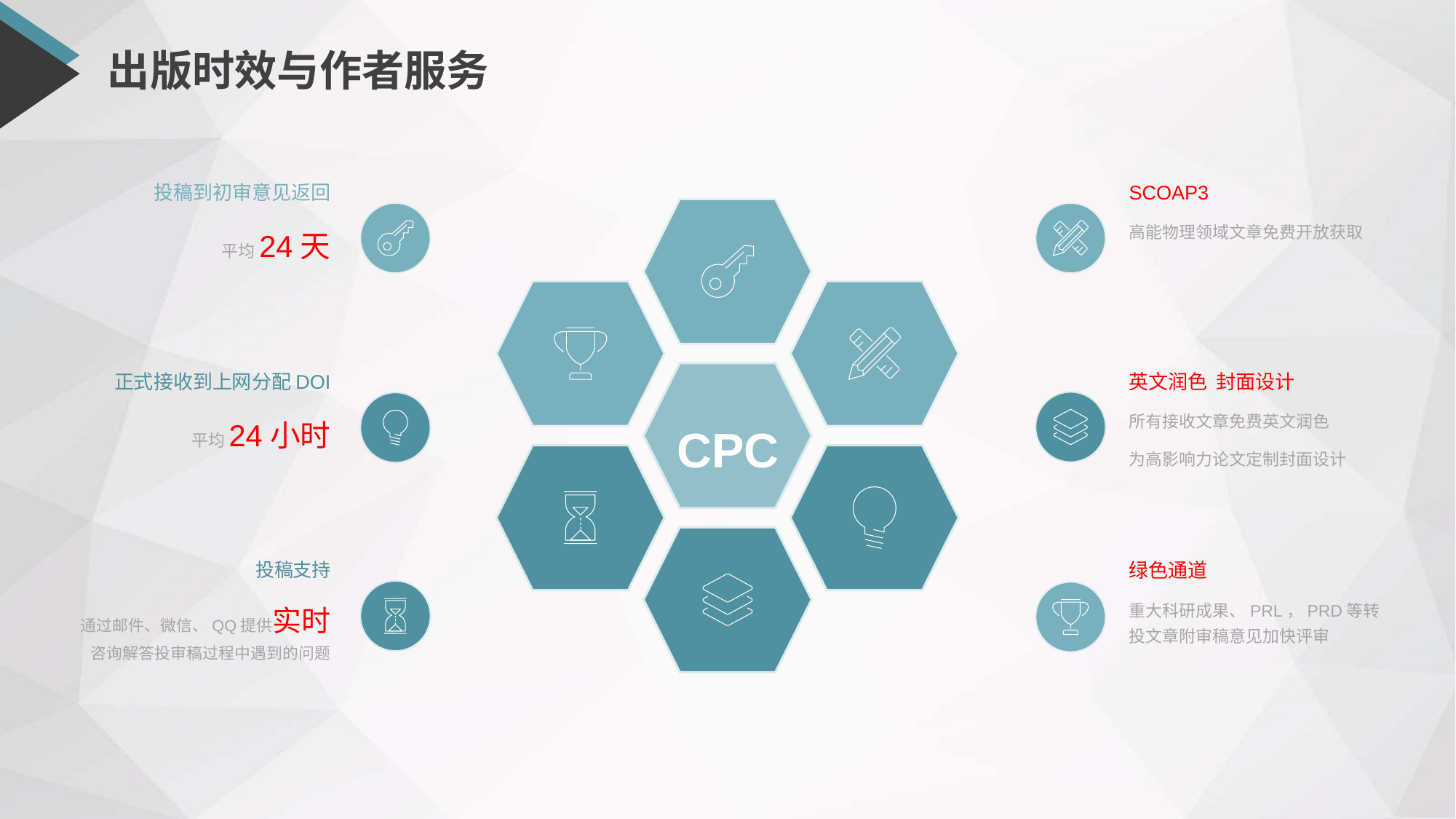

# 出版时效与作者服务
投稿到初审意见返回
平均24天
SCOAP3
高能物理领域文章免费开放获取

正式接收到上网分配DOI
平均24小时
英文润色  封面设计
所有接收文章免费英文润色
为高影响力论文定制封面设计

CPC

投稿支持
通过邮件、微信、QQ提供实时咨询解答投审稿过程中遇到的问题
绿色通道
重大科研成果、PRL，PRD等转投文章附审稿意见加快评审